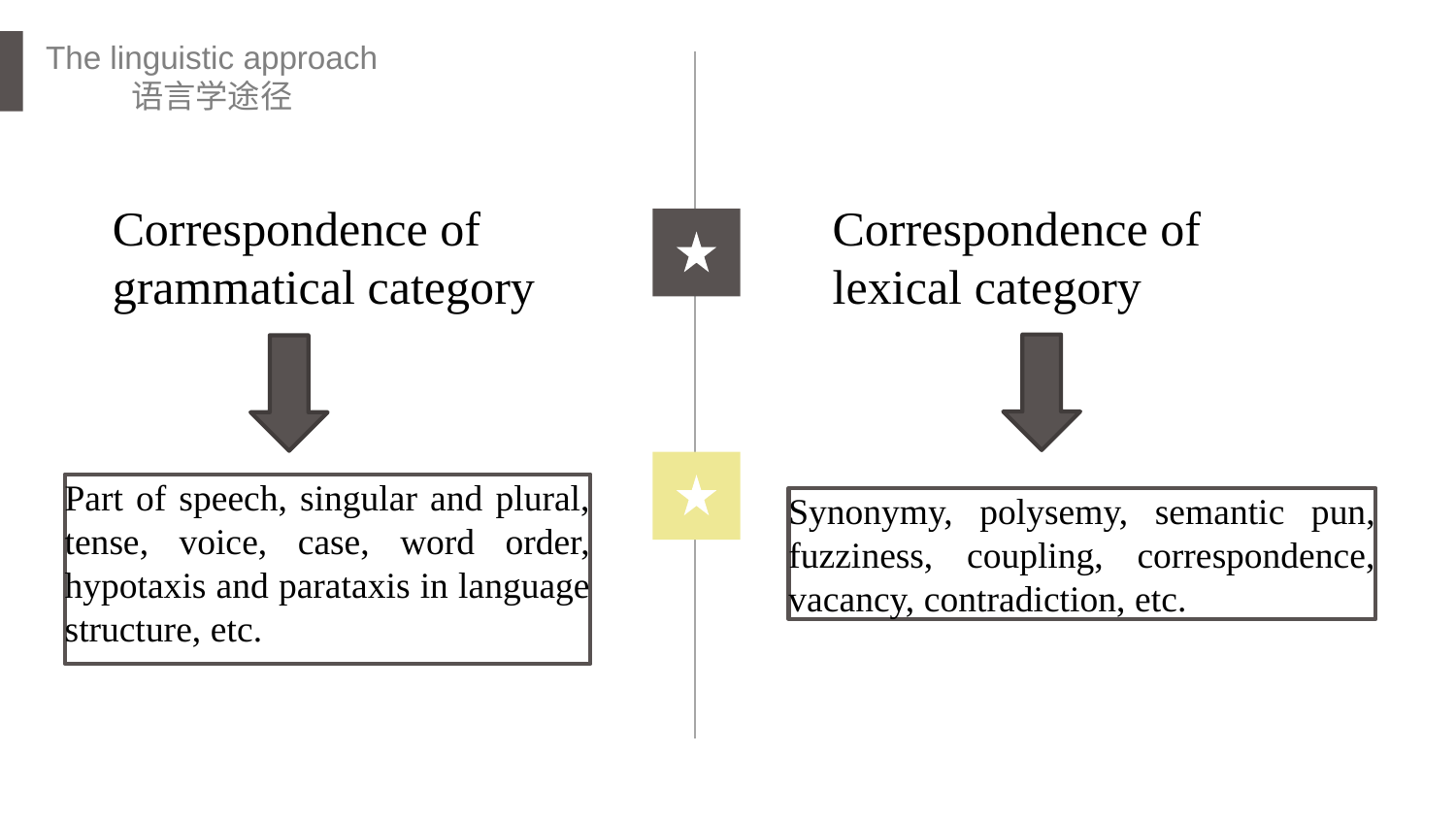

The linguistic approach
语言学途径
Correspondence of grammatical category
Correspondence of lexical category

Part of speech, singular and plural, tense, voice, case, word order, hypotaxis and parataxis in language structure, etc.

Synonymy, polysemy, semantic pun, fuzziness, coupling, correspondence, vacancy, contradiction, etc.